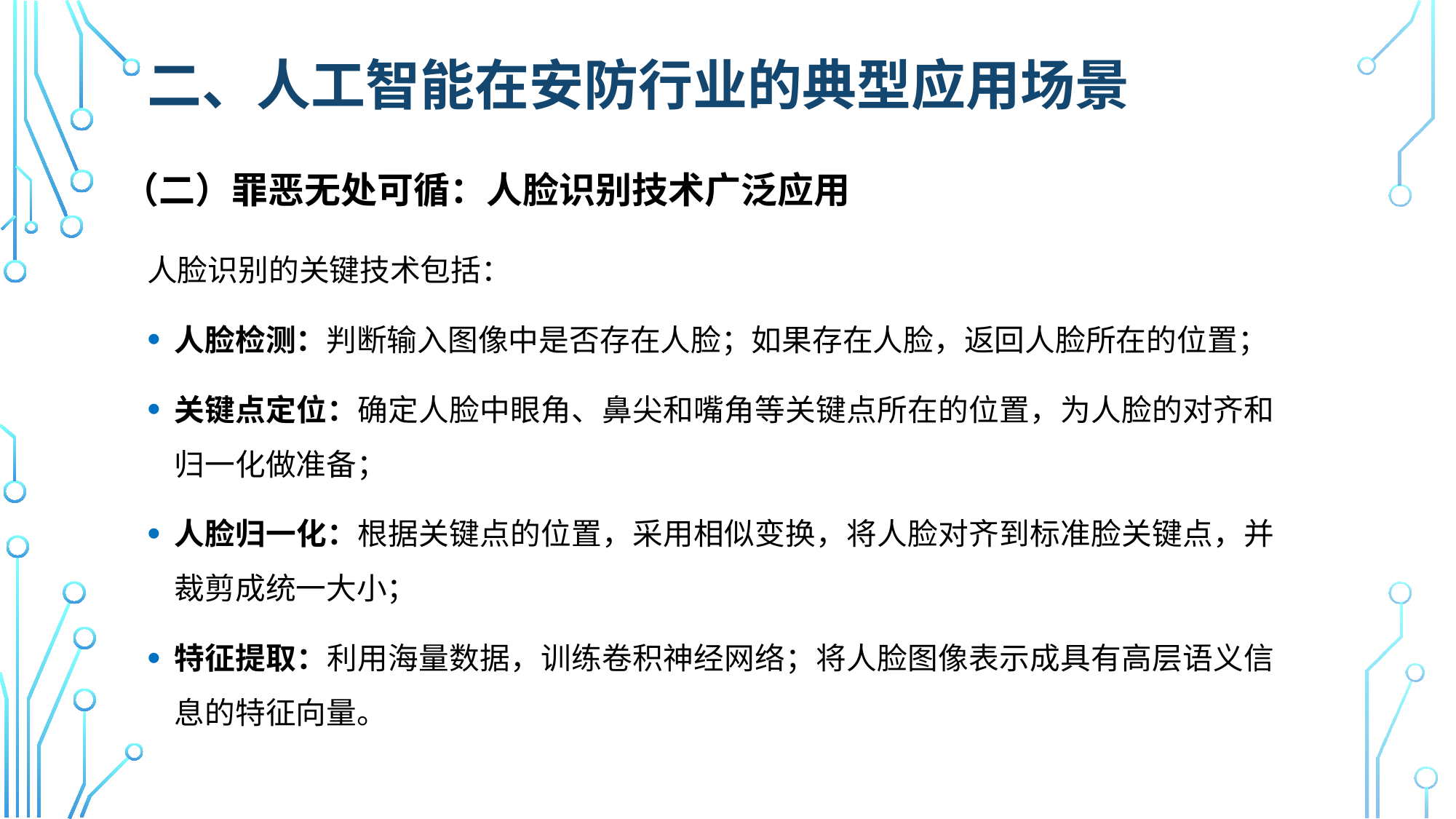

# 二、人工智能在安防行业的典型应用场景
（二）罪恶无处可循：人脸识别技术广泛应用
人脸识别的关键技术包括：
人脸检测：判断输入图像中是否存在人脸；如果存在人脸，返回人脸所在的位置；
关键点定位：确定人脸中眼角、鼻尖和嘴角等关键点所在的位置，为人脸的对齐和归一化做准备；
人脸归一化：根据关键点的位置，采用相似变换，将人脸对齐到标准脸关键点，并裁剪成统一大小；
特征提取：利用海量数据，训练卷积神经网络；将人脸图像表示成具有高层语义信息的特征向量。